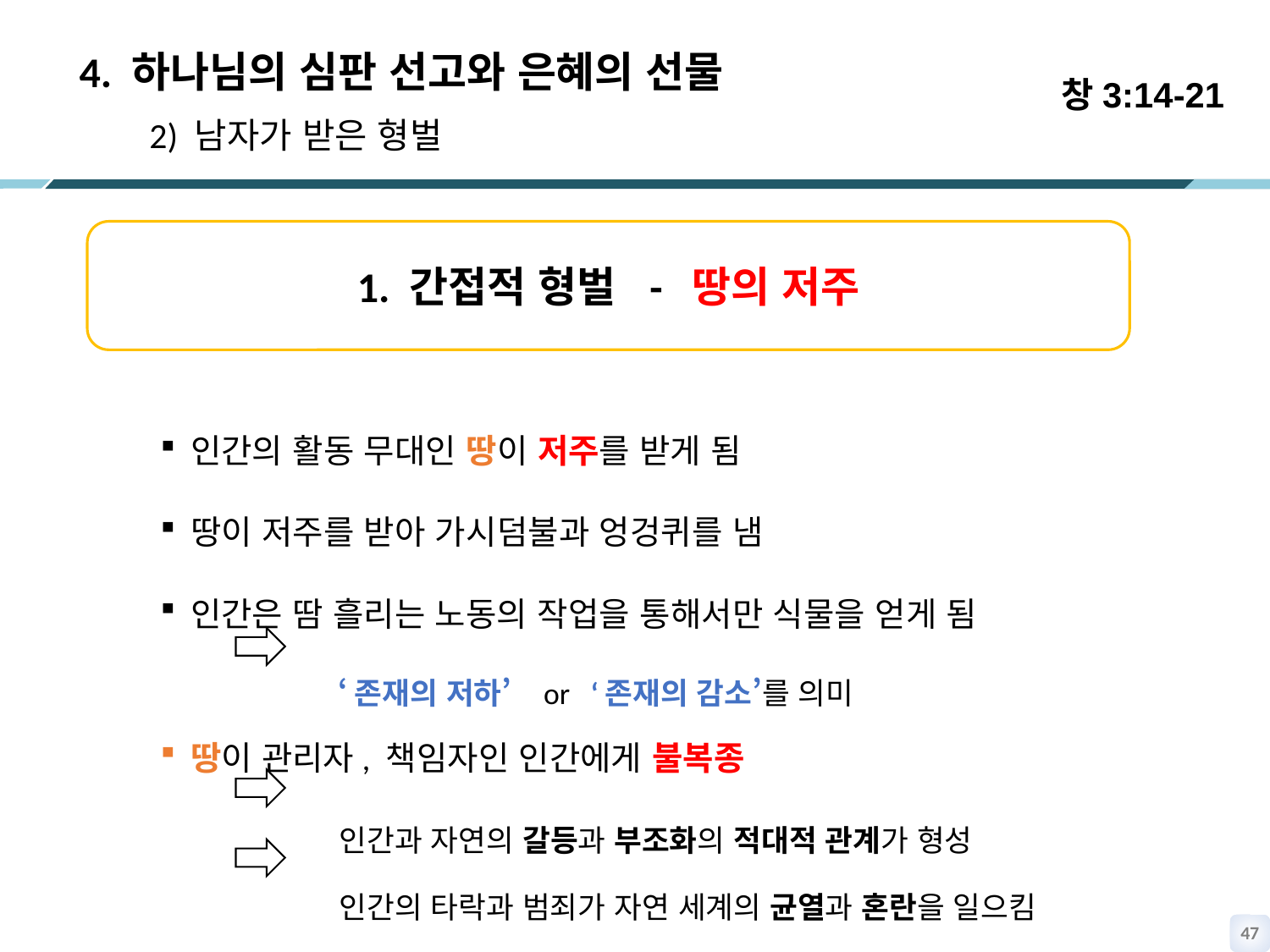

창3:14-21

       4. 하나님의 심판 선고와 은혜의 선물
                 2) 남자가 받은 형벌

인간의 활동 무대인 땅이 저주를 받게 됨

땅이 저주를 받아 가시덤불과 엉겅퀴를 냄

인간은 땀 흘리는 노동의 작업을 통해서만 식물을 얻게 됨

                     ‘존재의 저하’   or   ‘존재의 감소’를 의미

땅이 관리자, 책임자인 인간에게 불복종

                  인간과 자연의 갈등과 부조화의 적대적 관계가 형성

                  인간의 타락과 범죄가 자연 세계의 균열과 혼란을 일으킴
1. 간접적 형벌  -  땅의 저주

47